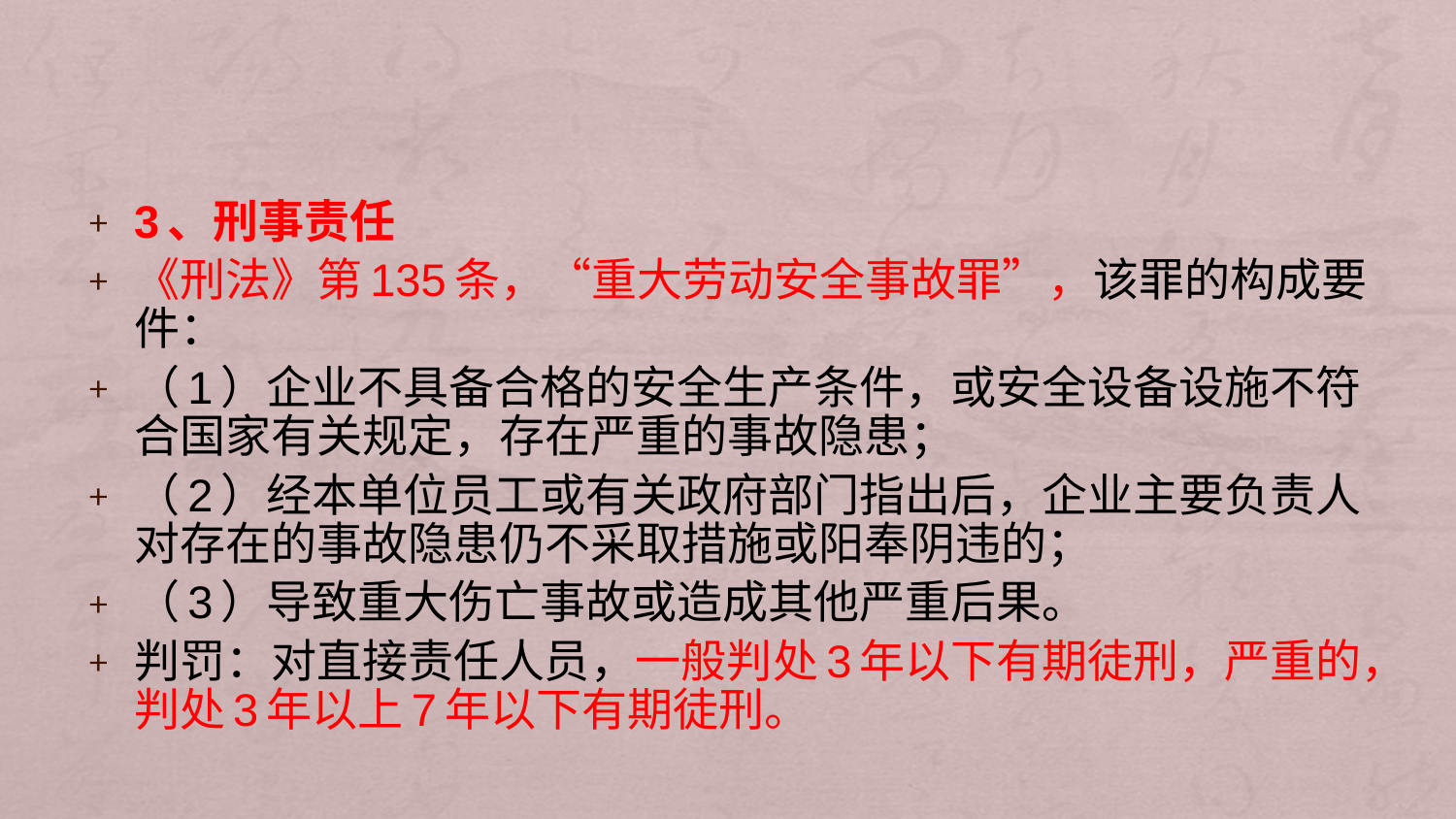

法律责任

3、刑事责任
《刑法》第135条，“重大劳动安全事故罪”，该罪的构成要件：
（1）企业不具备合格的安全生产条件，或安全设备设施不符合国家有关规定，存在严重的事故隐患；
（2）经本单位员工或有关政府部门指出后，企业主要负责人对存在的事故隐患仍不采取措施或阳奉阴违的；
（3）导致重大伤亡事故或造成其他严重后果。
判罚：对直接责任人员，一般判处3年以下有期徒刑，严重的，判处3年以上7年以下有期徒刑。